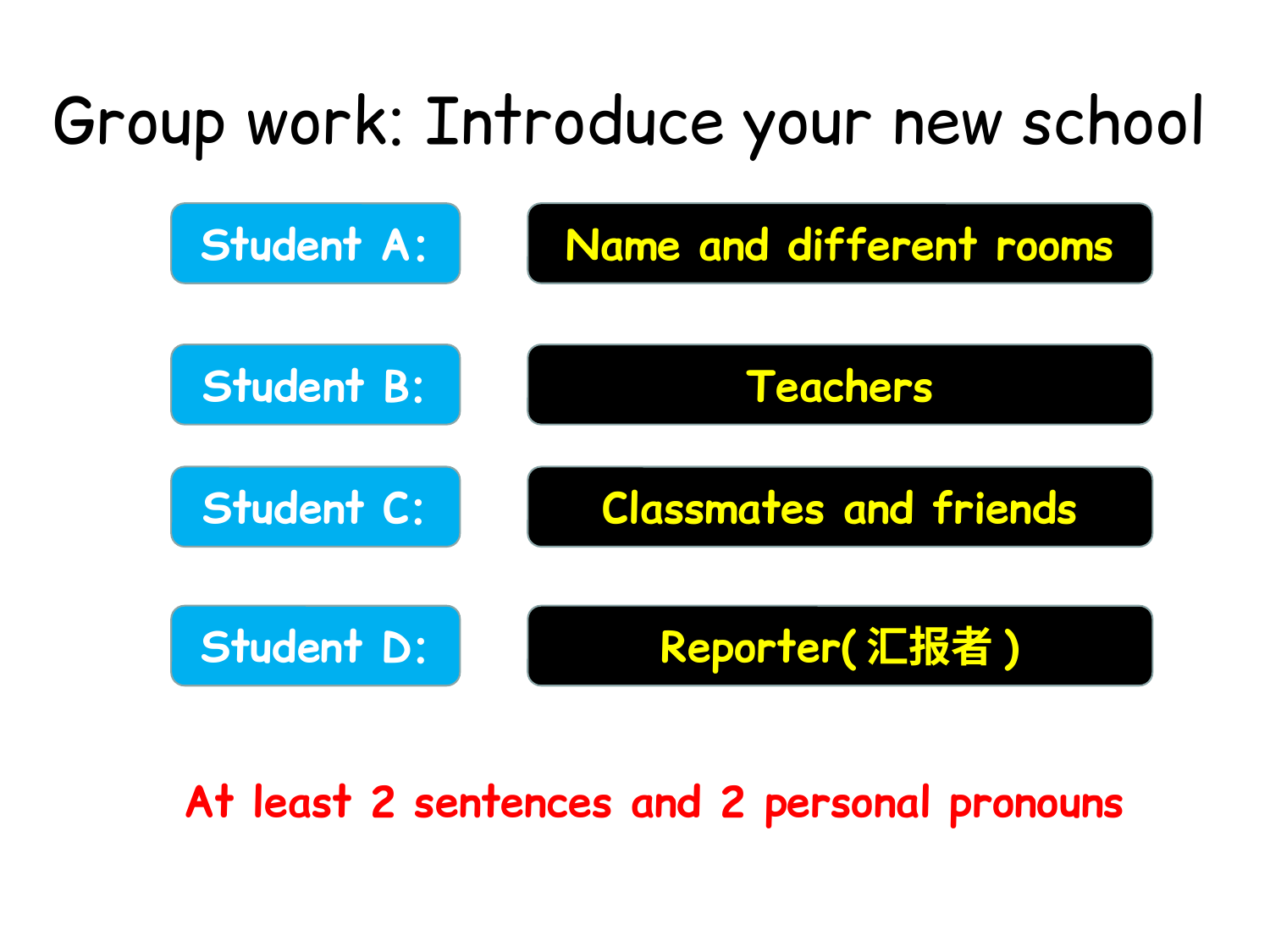

Group work: Introduce your new school
Student A:
Name and different rooms
Teachers
Student B:
Student C:
Classmates and friends
Student D:
Reporter(汇报者)
At least 2 sentences and 2 personal pronouns